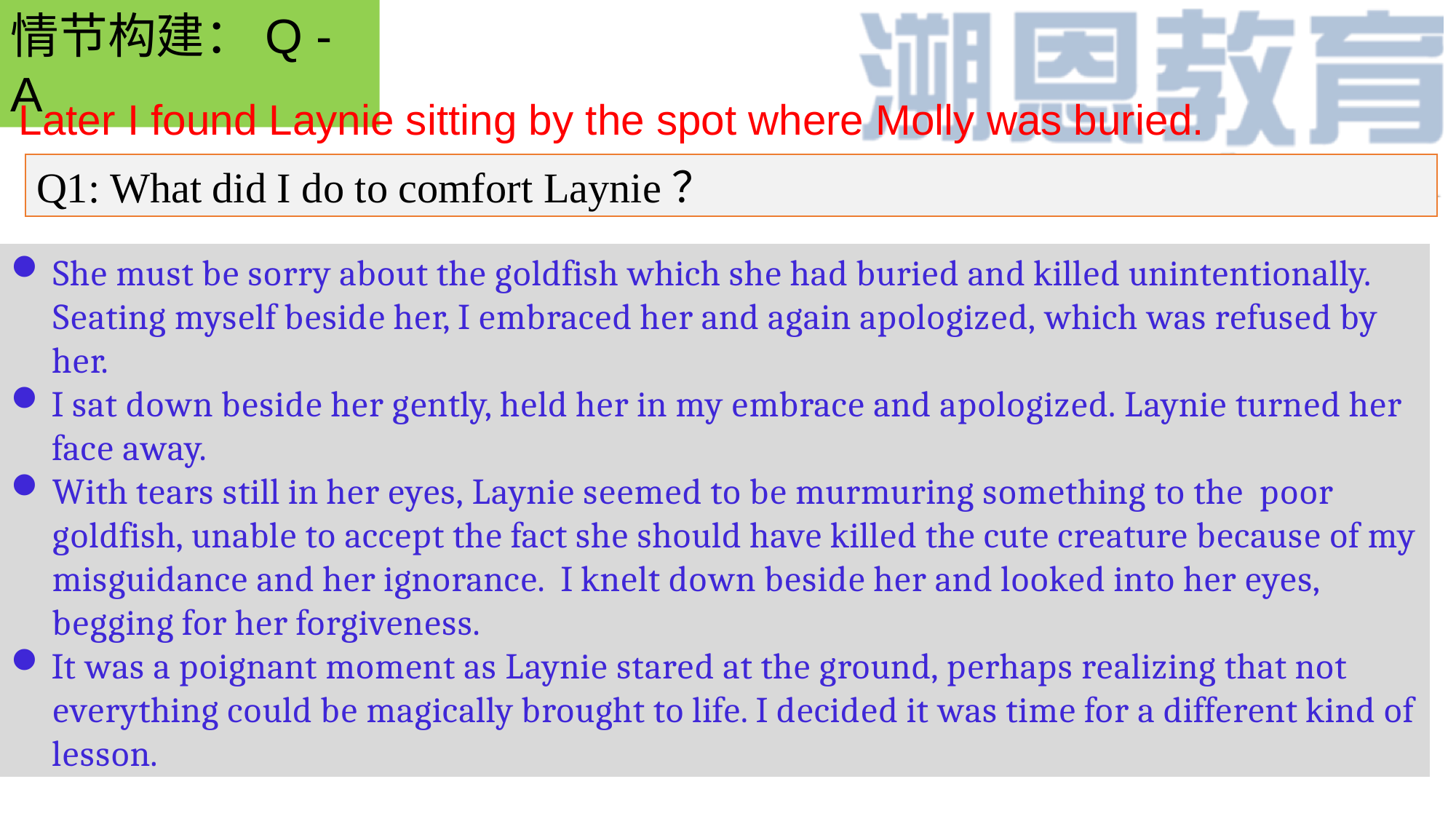

情节构建：Q - A
Later I found Laynie sitting by the spot where Molly was buried.

Q1: What did I do to comfort Laynie？
She must be sorry about the goldfish which she had buried and killed unintentionally. Seating myself beside her, I embraced her and again apologized, which was refused by her.
I sat down beside her gently, held her in my embrace and apologized. Laynie turned her face away.
With tears still in her eyes, Laynie seemed to be murmuring something to the  poor goldfish, unable to accept the fact she should have killed the cute creature because of my misguidance and her ignorance.  I knelt down beside her and looked into her eyes, begging for her forgiveness.
It was a poignant moment as Laynie stared at the ground, perhaps realizing that not everything could be magically brought to life. I decided it was time for a different kind of lesson.